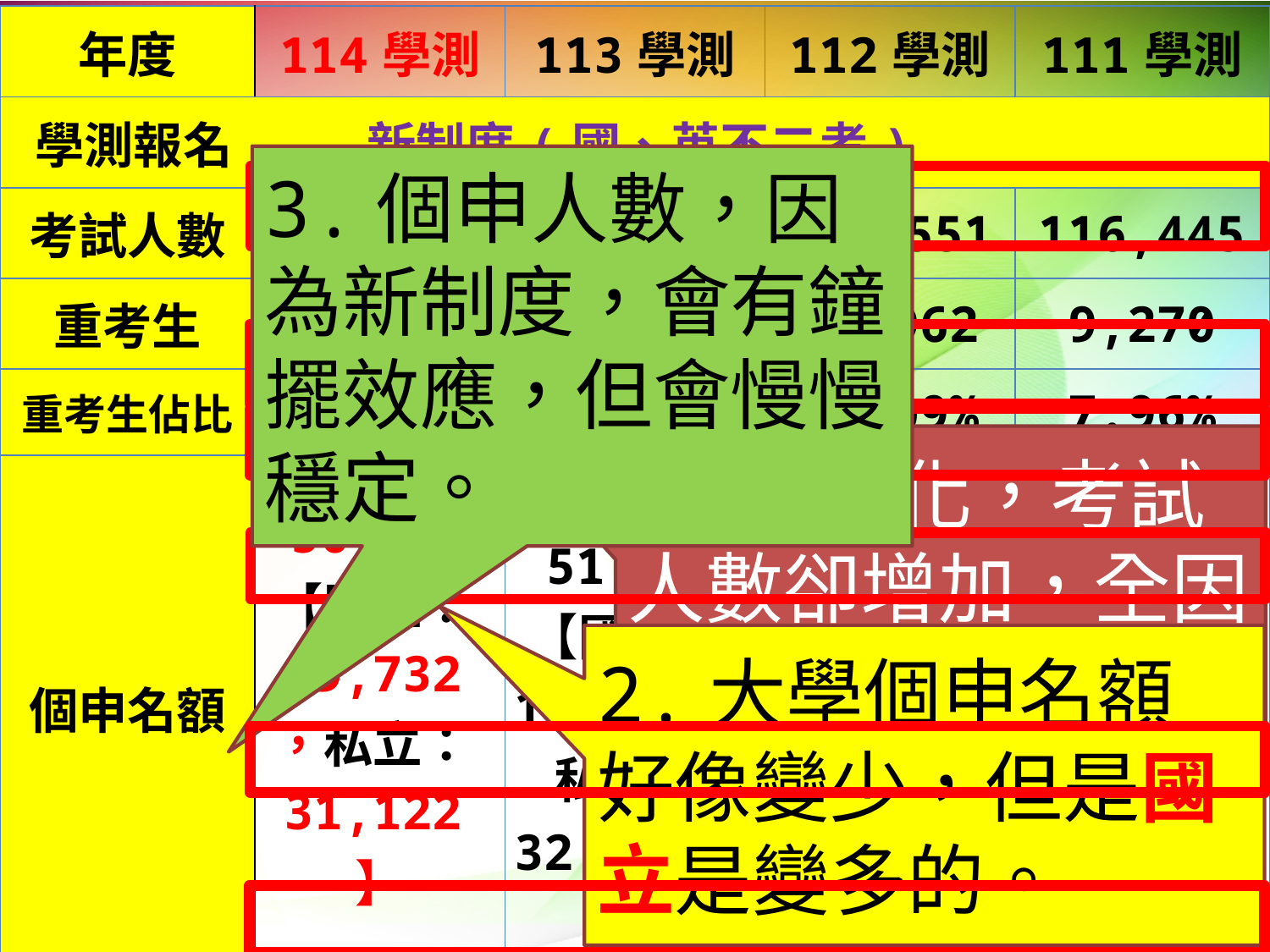

| 年度 | 114學測 | 113學測 | 112學測 | 111學測 |
| --- | --- | --- | --- | --- |
| 學測報名 新制度(國、英不二考) |  |  |  |  |
| 考試人數 | 121,181 | 120,172 | 118,551 | 116,445 |
| 重考生 | 15,913 | 14,412 | 11,962 | 9,270 |
| 重考生佔比 | 13.13% | 11.99% | 10.09% | 7.96% |
| 個申名額 | 50,584 【國立：19,732，私立：31,122】 | 51,499 【國立：19,438，私立：32,061】 | 53,856 【國立：19,949，私立：33,907】 | 55,810 【國立：19,554， 私立：36,256】 |
| 申請人數 |  | 78,187 | 76,112 | 81,350 |
| 獲分發人數 |  | 41,133 | 38,953 | 46,875 |
| 分發錄取率 |  | 52.61% | 51.18% | 57.62% |
3.個申人數，因為新制度，會有鐘擺效應，但會慢慢穩定。

1.少子化，考試人數卻增加，全因”重考生”增加。

2.大學個申名額好像變少，但是國立是變多的。